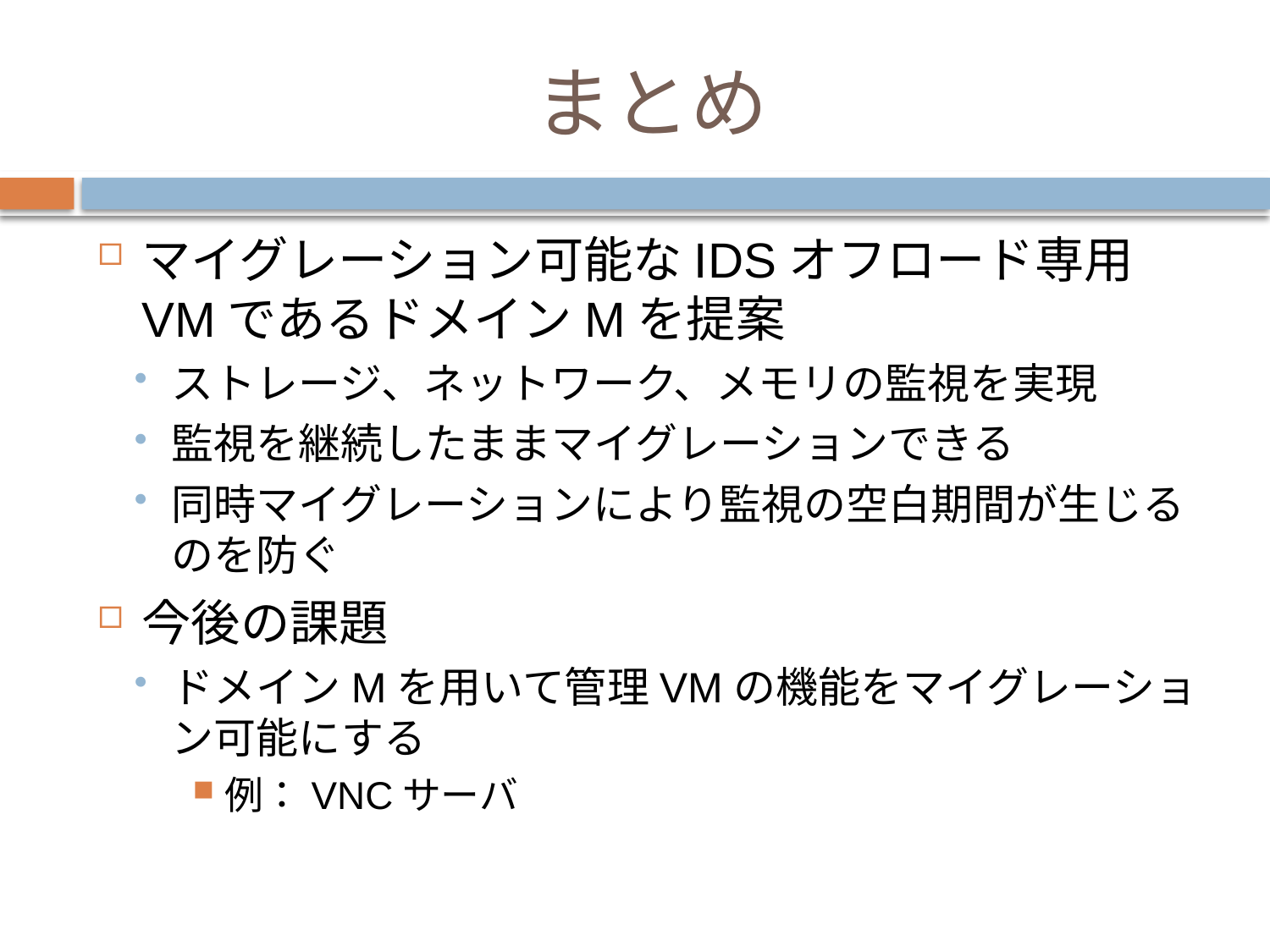

# まとめ
マイグレーション可能なIDSオフロード専用VMであるドメインMを提案
ストレージ、ネットワーク、メモリの監視を実現
監視を継続したままマイグレーションできる
同時マイグレーションにより監視の空白期間が生じるのを防ぐ
今後の課題
ドメインMを用いて管理VMの機能をマイグレーション可能にする
例：VNCサーバ